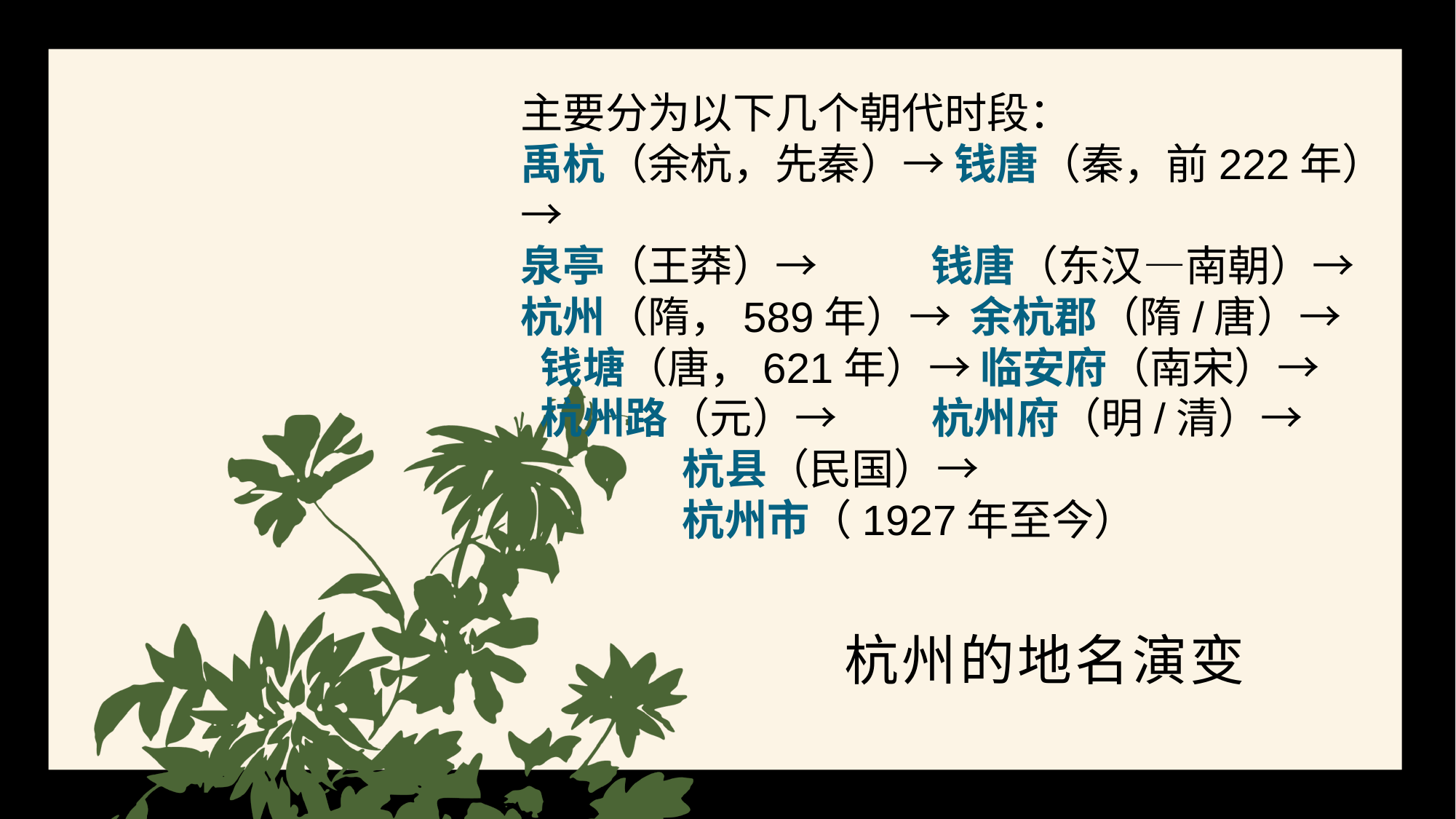

主要分为以下几个朝代时段：
禹杭（余杭，先秦）→ 钱唐（秦，前222年）→
泉亭（王莽）→            钱唐（东汉—南朝）→
杭州（隋，589年）→  余杭郡（隋/唐）→
 钱塘（唐，621年）→ 临安府（南宋）→
 杭州路（元）→          杭州府（明/清）→
                杭县（民国）→
                杭州市（1927年至今）
# 杭州的地名演变